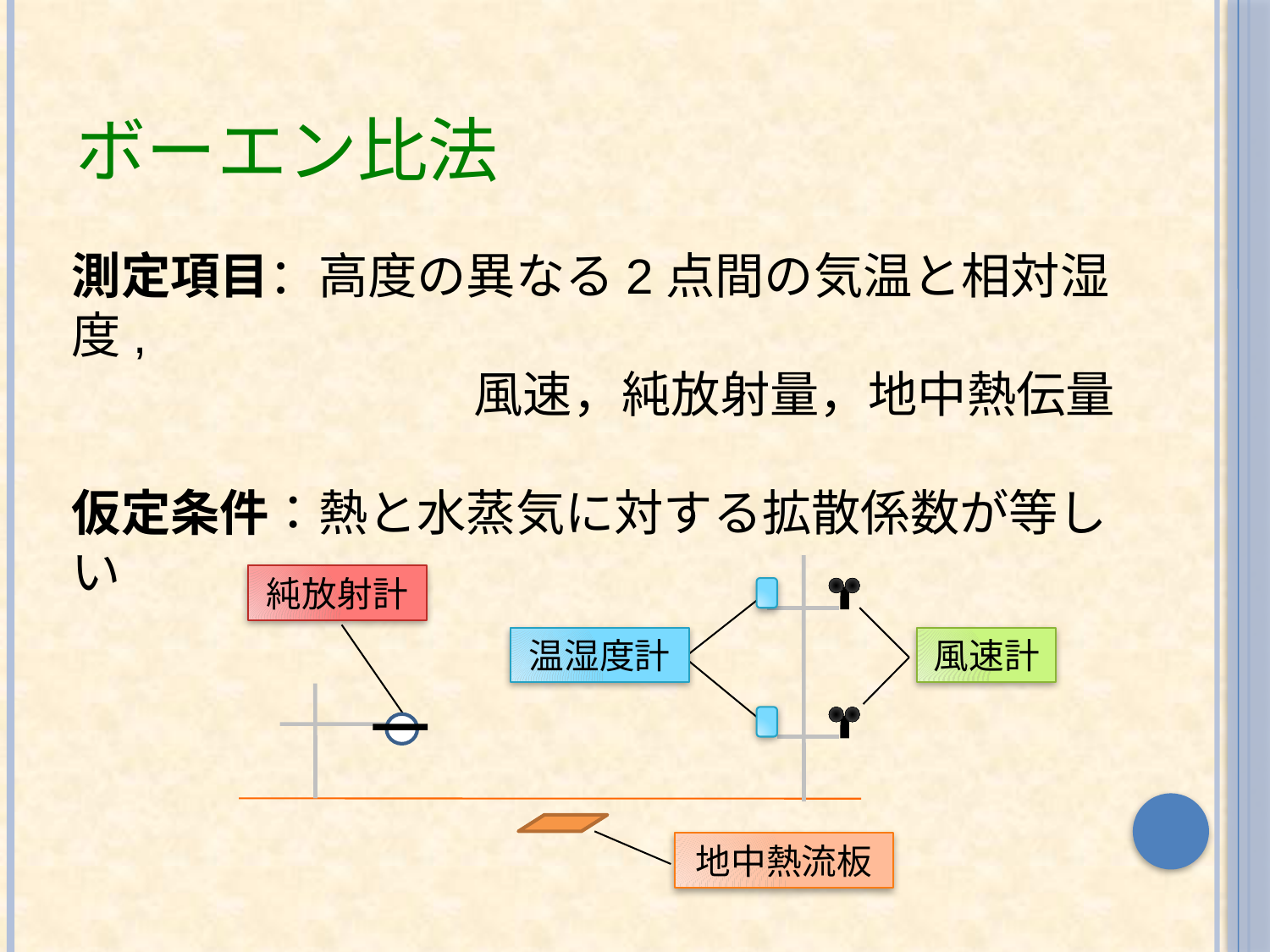

# ボーエン比法
測定項目：高度の異なる2点間の気温と相対湿度,
		　　　風速，純放射量，地中熱伝量

仮定条件：熱と水蒸気に対する拡散係数が等しい

純放射計

温湿度計
風速計

地中熱流板